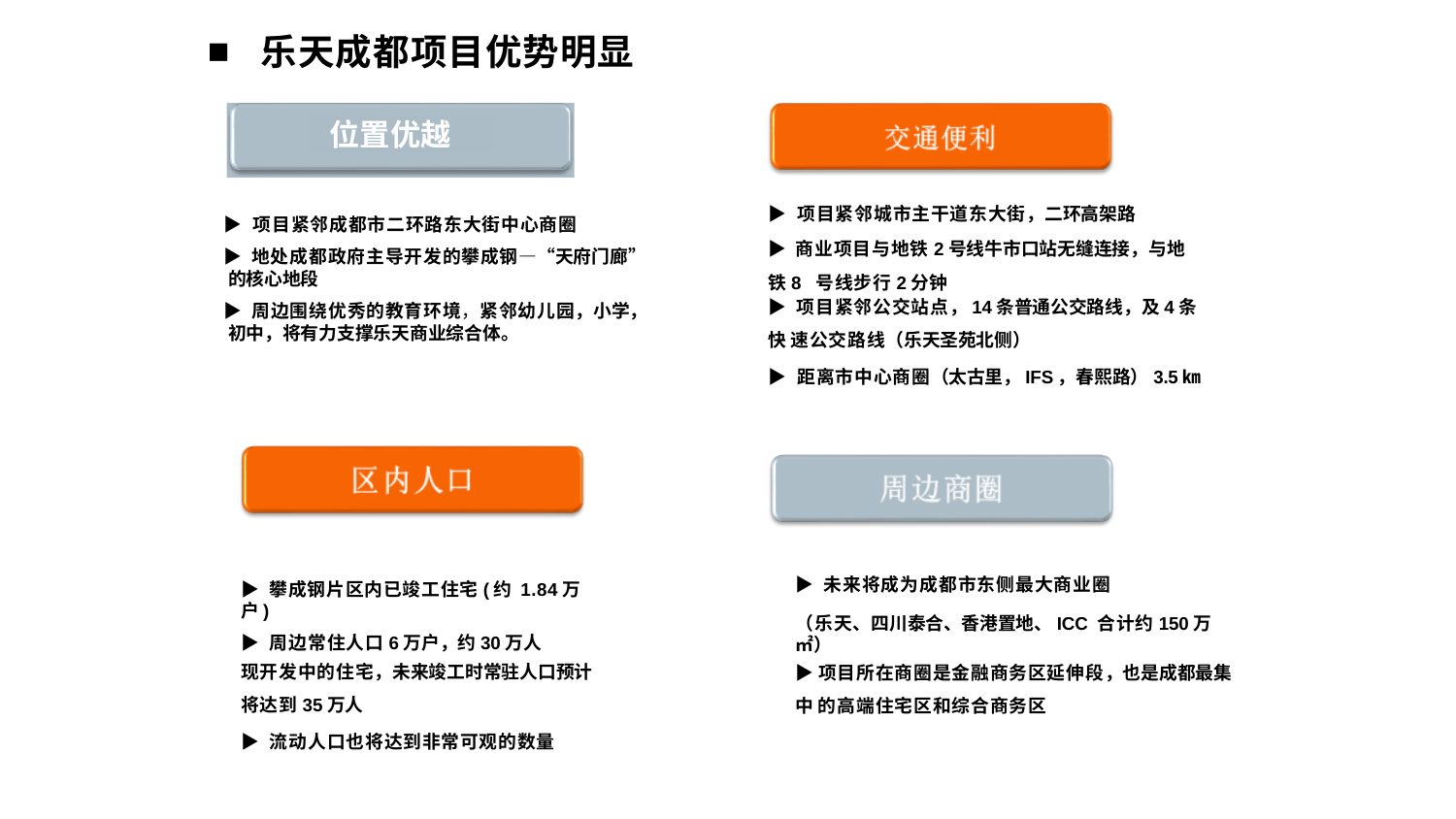

乐天成都项目优势明显

位置优越
▶ 项目紧邻城市主干道东大街，二环高架路
▶ 商业项目与地铁2号线牛市口站无缝连接，与地铁8  号线步行2分钟
▶ 项目紧邻公交站点，14条普通公交路线，及4条
快 速公交路线（乐天圣苑北侧）
▶ 距离市中心商圈（太古里，IFS，春熙路）3.5㎞
▶ 项目紧邻成都市二环路东大街中心商圈
▶ 地处成都政府主导开发的攀成钢—“天府门廊”  的核心地段
▶ 周边围绕优秀的教育环境，紧邻幼儿园，小学，  初中，将有力支撑乐天商业综合体。

▶ 攀成钢片区内已竣工住宅(约 1.84万户)
▶ 周边常住人口6万户，约30万人
现开发中的住宅，未来竣工时常驻人口预计
将达到35万人
▶ 流动人口也将达到非常可观的数量
▶ 未来将成为成都市东侧最大商业圈
（乐天、四川泰合、香港置地、ICC 合计约150万㎡）
▶项目所在商圈是金融商务区延伸段，也是成都最集
中 的高端住宅区和综合商务区